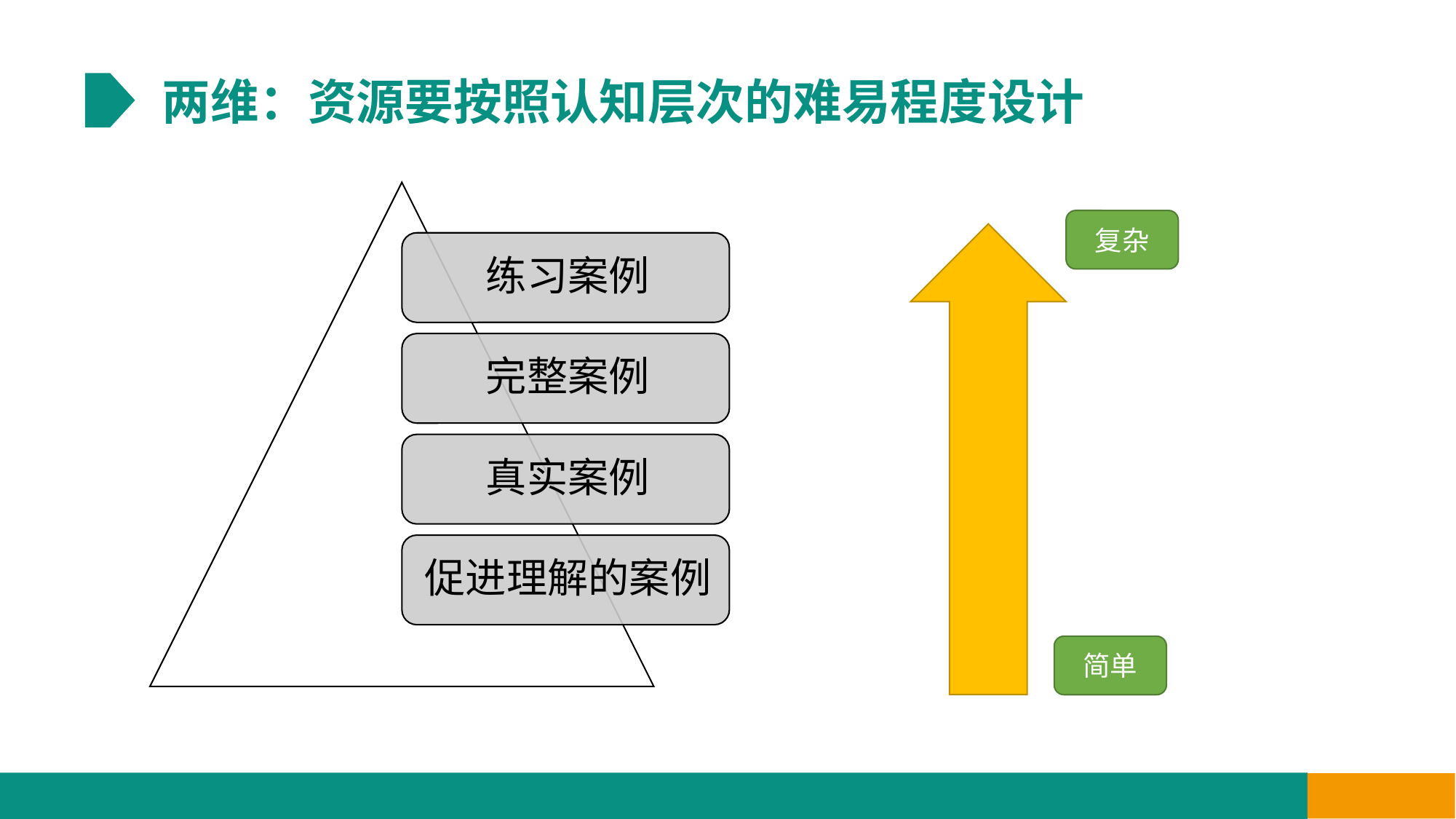

两维：资源要按照认知层次的难易程度设计
练习案例
完整案例
真实案例
促进理解的案例
复杂

简单